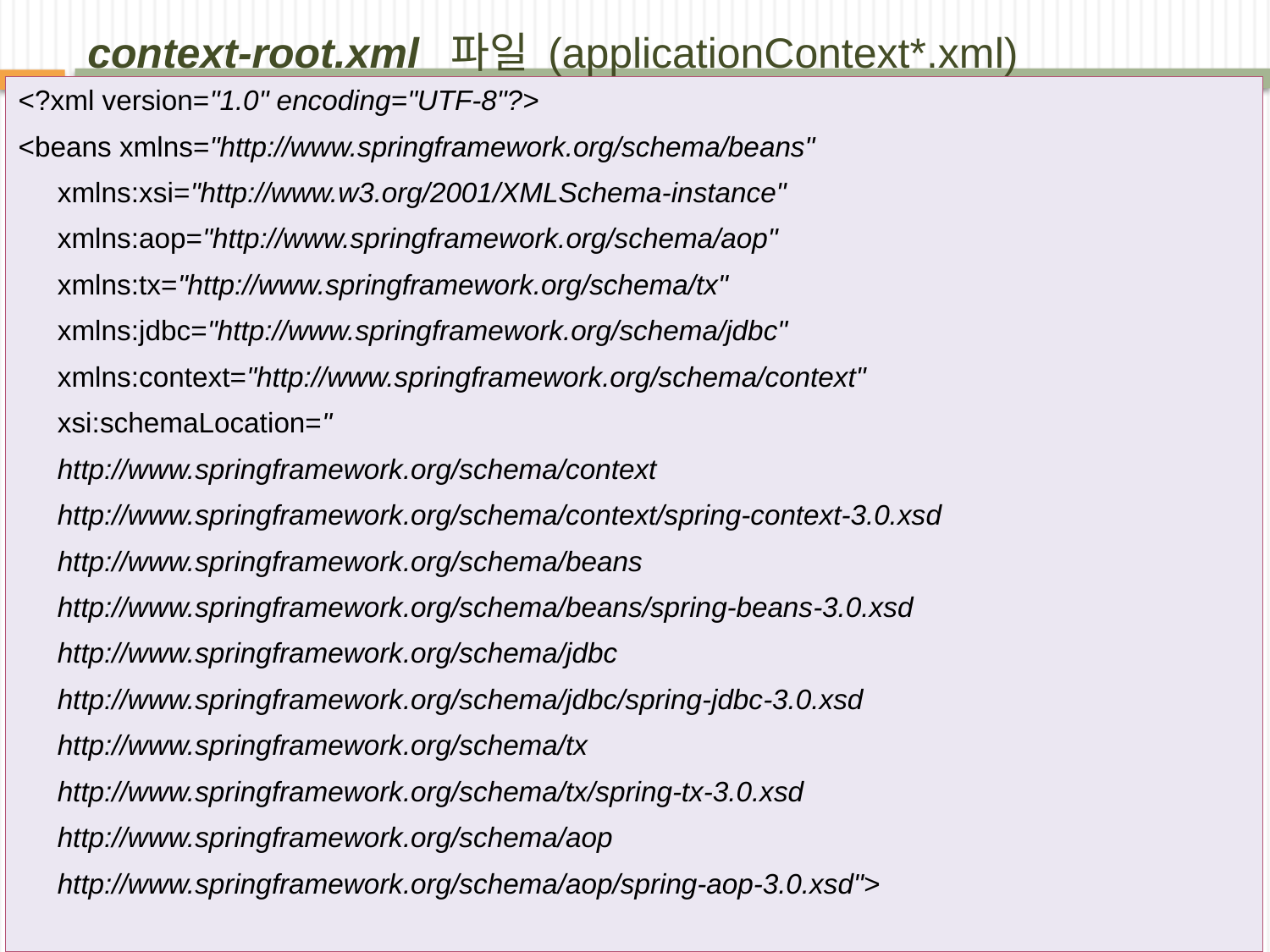

# context-root.xml  파일 (applicationContext*.xml)
<?xml version="1.0" encoding="UTF-8"?>
<beans xmlns="http://www.springframework.org/schema/beans"
     xmlns:xsi="http://www.w3.org/2001/XMLSchema-instance"
     xmlns:aop="http://www.springframework.org/schema/aop"
     xmlns:tx="http://www.springframework.org/schema/tx"
     xmlns:jdbc="http://www.springframework.org/schema/jdbc"
     xmlns:context="http://www.springframework.org/schema/context"
     xsi:schemaLocation="
     http://www.springframework.org/schema/context
     http://www.springframework.org/schema/context/spring-context-3.0.xsd
     http://www.springframework.org/schema/beans
     http://www.springframework.org/schema/beans/spring-beans-3.0.xsd
     http://www.springframework.org/schema/jdbc
     http://www.springframework.org/schema/jdbc/spring-jdbc-3.0.xsd
     http://www.springframework.org/schema/tx
     http://www.springframework.org/schema/tx/spring-tx-3.0.xsd
     http://www.springframework.org/schema/aop
     http://www.springframework.org/schema/aop/spring-aop-3.0.xsd">